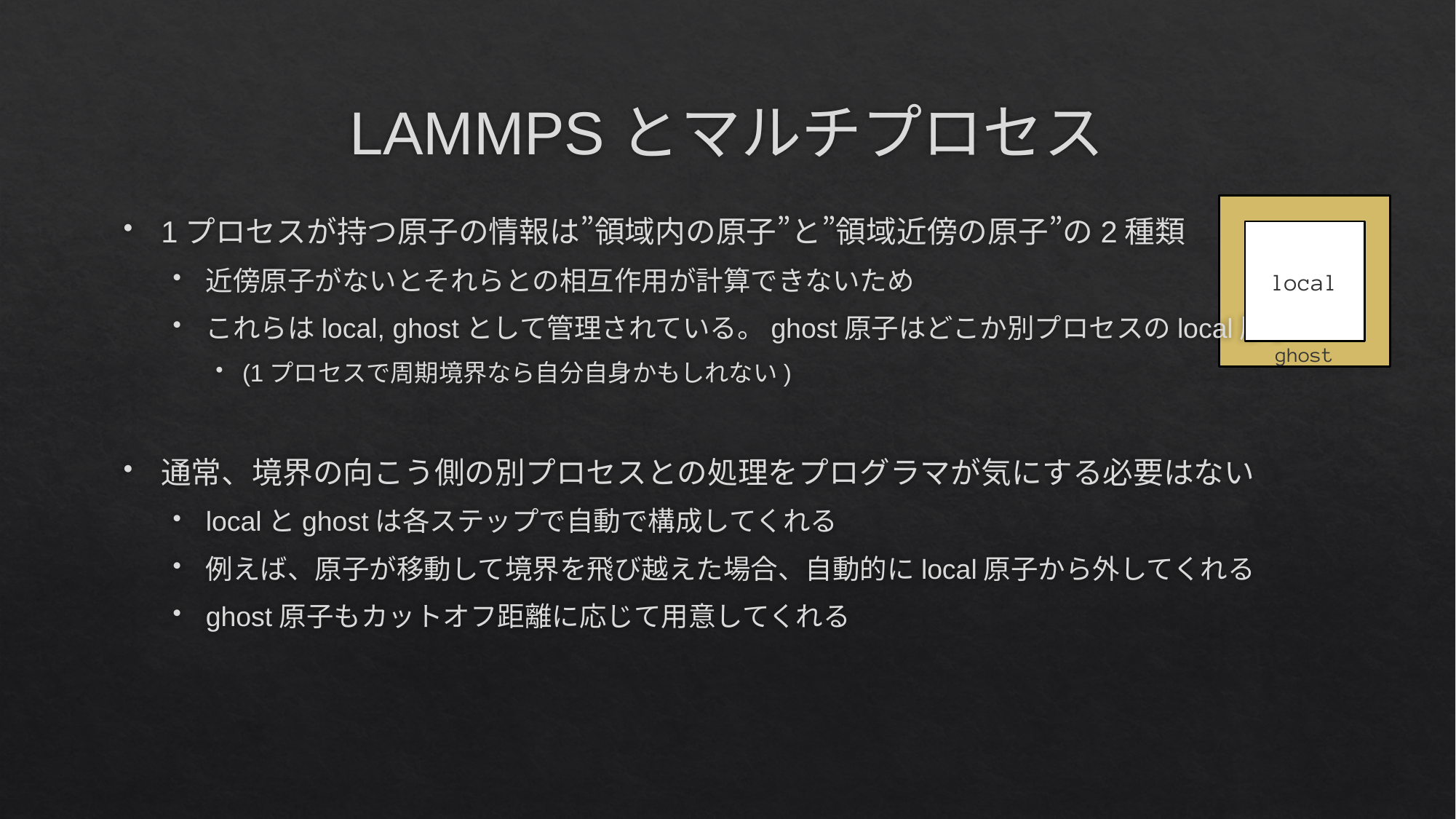

# LAMMPSとマルチプロセス

1プロセスが持つ原子の情報は”領域内の原子”と”領域近傍の原子”の2種類
近傍原子がないとそれらとの相互作用が計算できないため
これらはlocal, ghostとして管理されている。ghost原子はどこか別プロセスのlocal原子
(1プロセスで周期境界なら自分自身かもしれない)

通常、境界の向こう側の別プロセスとの処理をプログラマが気にする必要はない
localとghostは各ステップで自動で構成してくれる
例えば、原子が移動して境界を飛び越えた場合、自動的にlocal原子から外してくれる
ghost原子もカットオフ距離に応じて用意してくれる

local
ghost